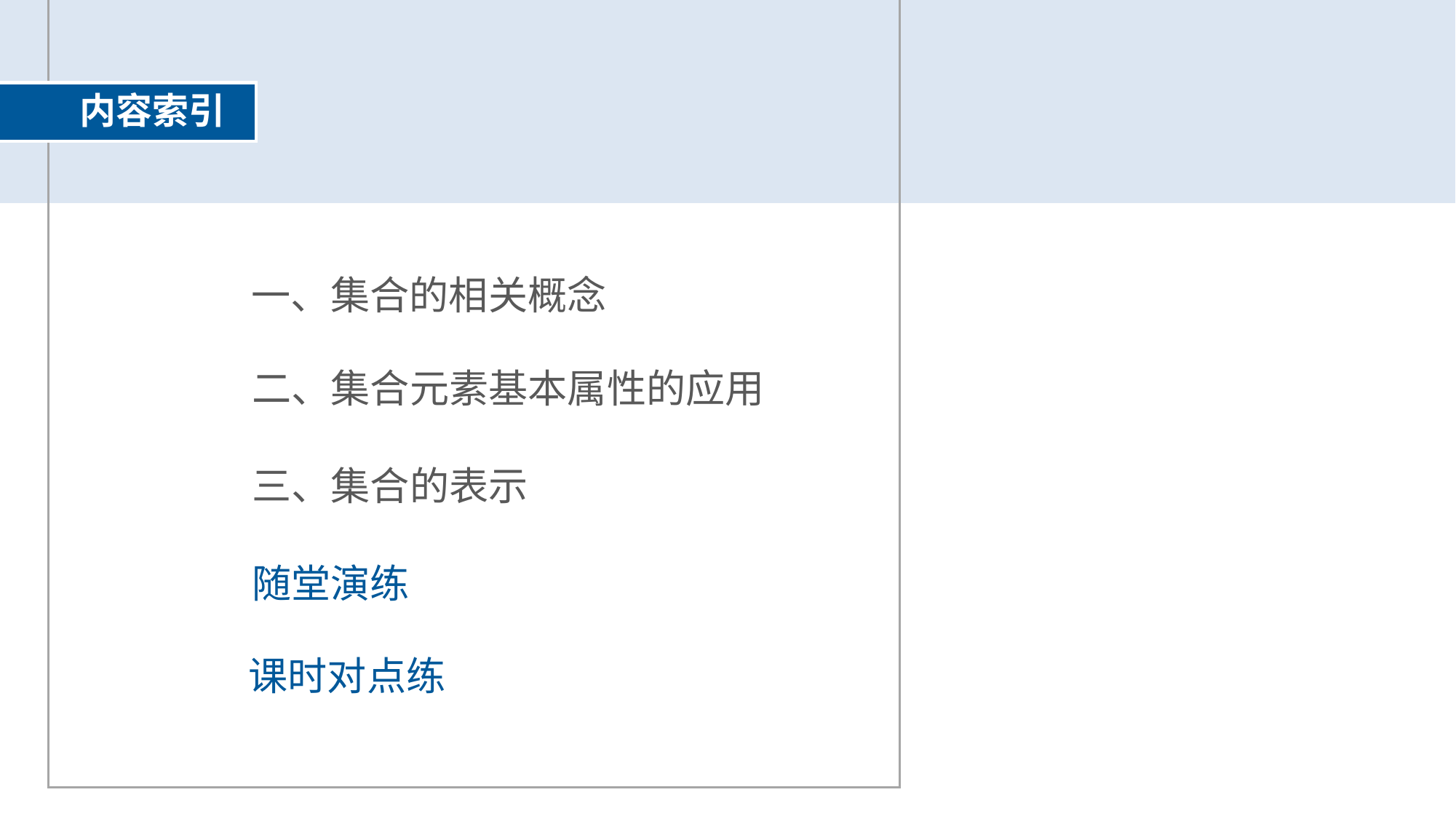

内容索引

一、集合的相关概念
二、集合元素基本属性的应用
三、集合的表示
随堂演练
课时对点练